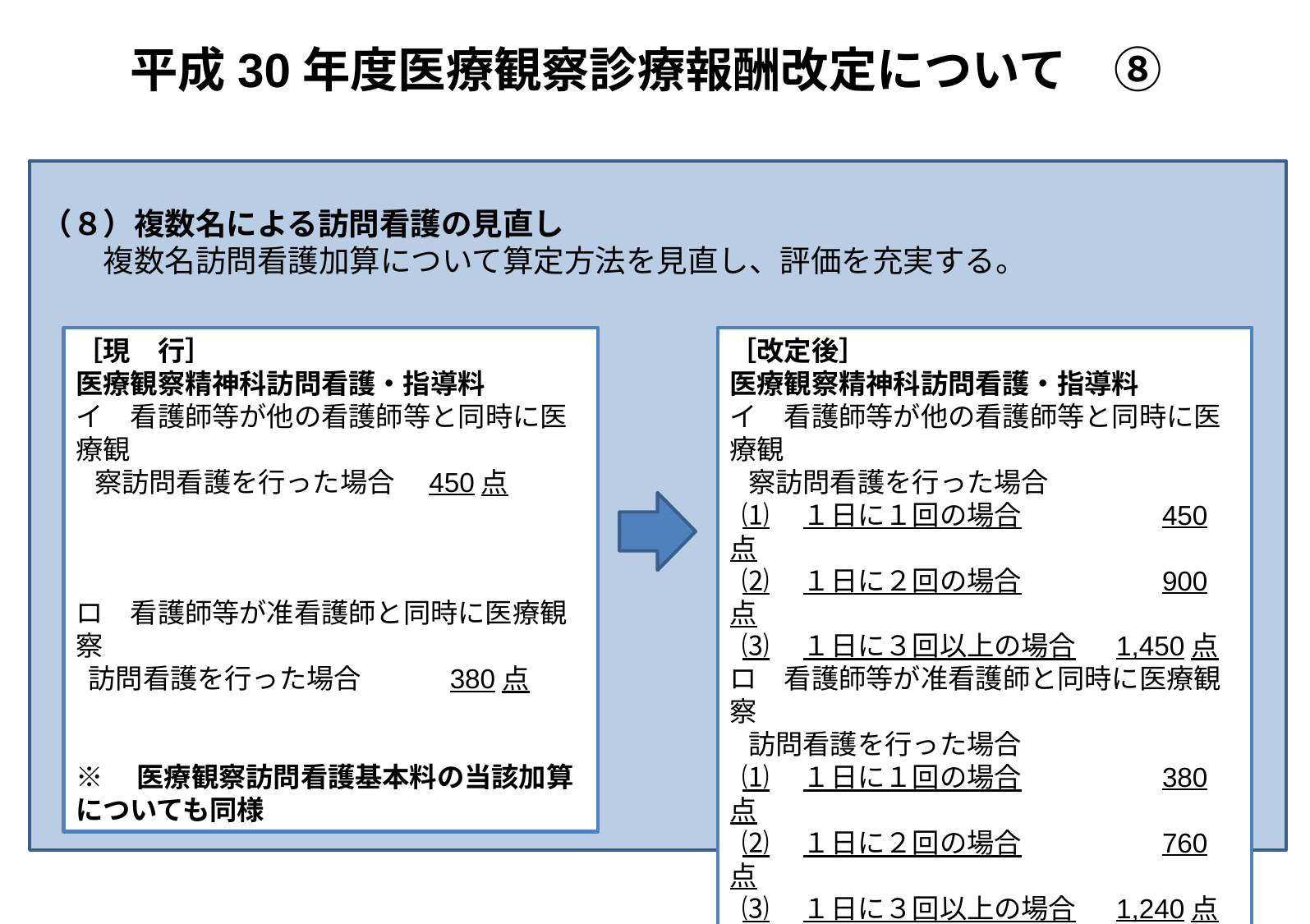

# 平成30年度医療観察診療報酬改定について　⑧

（８）複数名による訪問看護の見直し
　　複数名訪問看護加算について算定方法を見直し、評価を充実する。

［現　行］
医療観察精神科訪問看護・指導料
イ　看護師等が他の看護師等と同時に医療観
  察訪問看護を行った場合　450点

ロ　看護師等が准看護師と同時に医療観察
 訪問看護を行った場合　　　380点

※　医療観察訪問看護基本料の当該加算についても同様
［改定後］
医療観察精神科訪問看護・指導料
イ　看護師等が他の看護師等と同時に医療観
  察訪問看護を行った場合
  ⑴　１日に１回の場合　　　　    450点
  ⑵　１日に２回の場合　　　　    900点
  ⑶　１日に３回以上の場合　 1,450点
ロ　看護師等が准看護師と同時に医療観察
  訪問看護を行った場合
  ⑴　１日に１回の場合　　　　    380点
  ⑵　１日に２回の場合　　　    　760点
  ⑶　１日に３回以上の場合　 1,240点

10